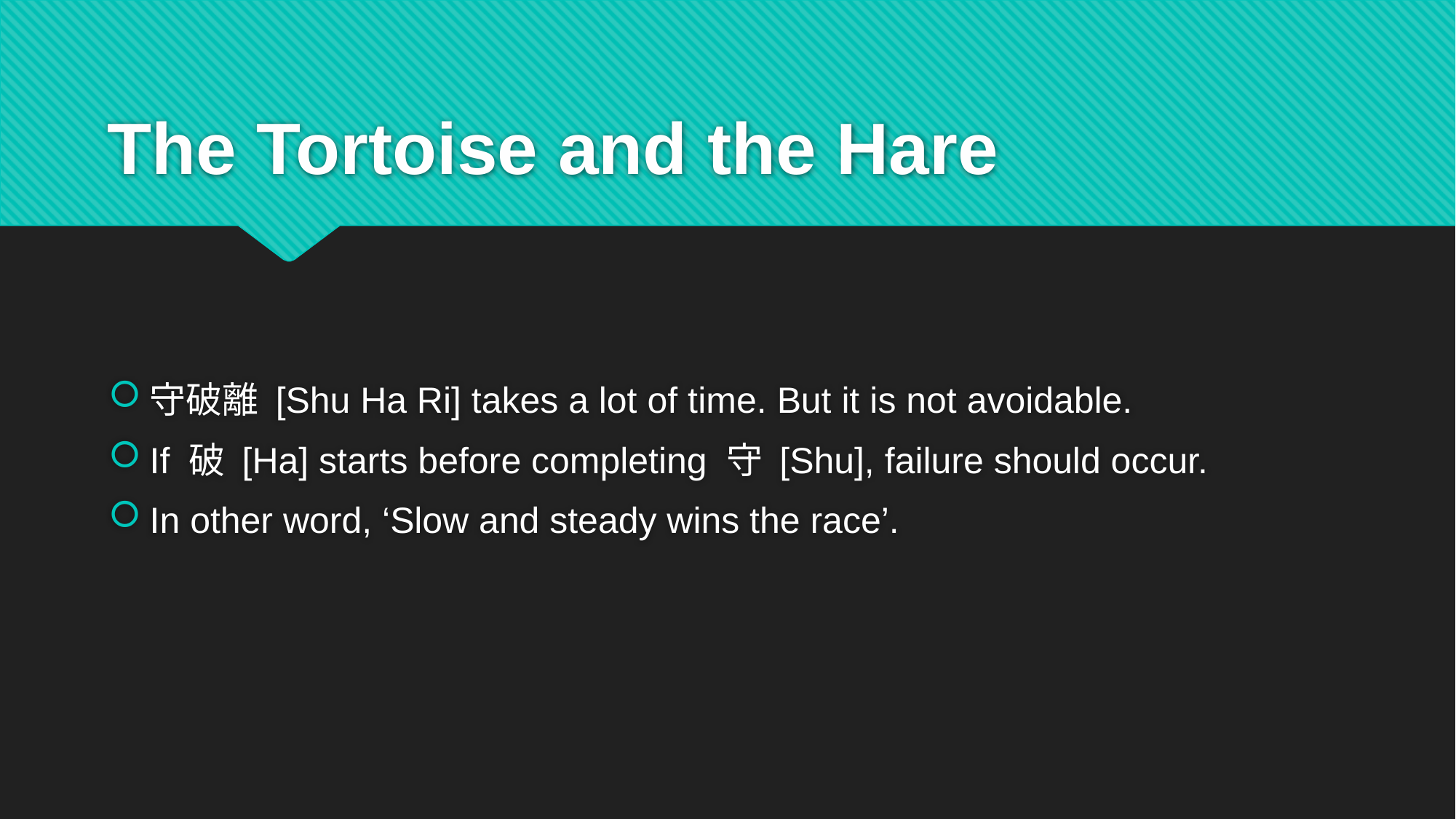

# The Tortoise and the Hare
守破離 [Shu Ha Ri] takes a lot of time. But it is not avoidable.
If 破 [Ha] starts before completing 守 [Shu], failure should occur.
In other word, ‘Slow and steady wins the race’.